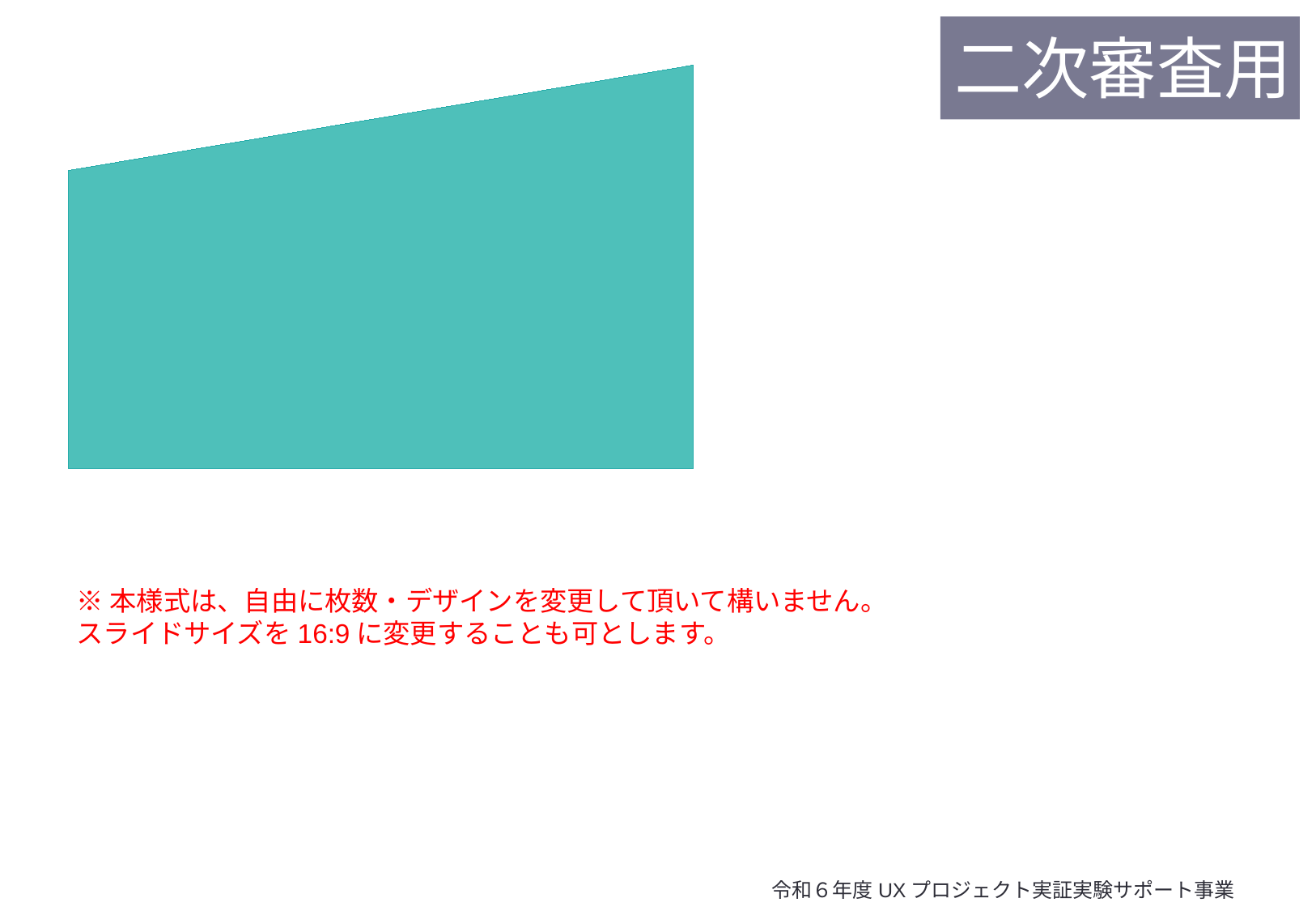

二次審査用
#

※本様式は、自由に枚数・デザインを変更して頂いて構いません。
スライドサイズを16:9に変更することも可とします。
令和６年度UXプロジェクト実証実験サポート事業